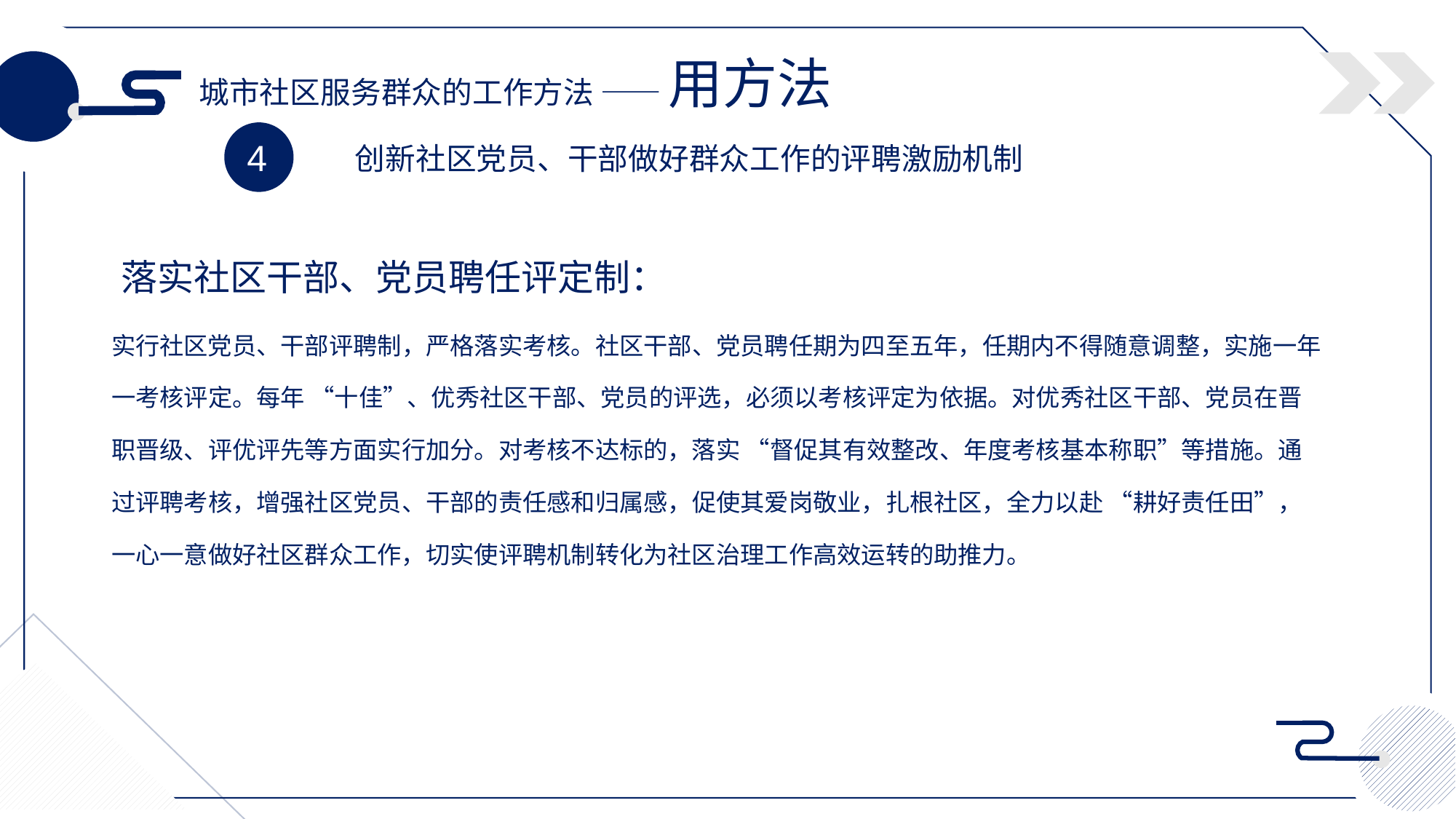

城市社区服务群众的工作方法 —— 用方法

4
 创新社区党员、干部做好群众工作的评聘激励机制
落实社区干部、党员聘任评定制：
实行社区党员、干部评聘制，严格落实考核。社区干部、党员聘任期为四至五年，任期内不得随意调整，实施一年一考核评定。每年 “十佳”、优秀社区干部、党员的评选，必须以考核评定为依据。对优秀社区干部、党员在晋职晋级、评优评先等方面实行加分。对考核不达标的，落实 “督促其有效整改、年度考核基本称职”等措施。通过评聘考核，增强社区党员、干部的责任感和归属感，促使其爱岗敬业，扎根社区，全力以赴 “耕好责任田”，一心一意做好社区群众工作，切实使评聘机制转化为社区治理工作高效运转的助推力。